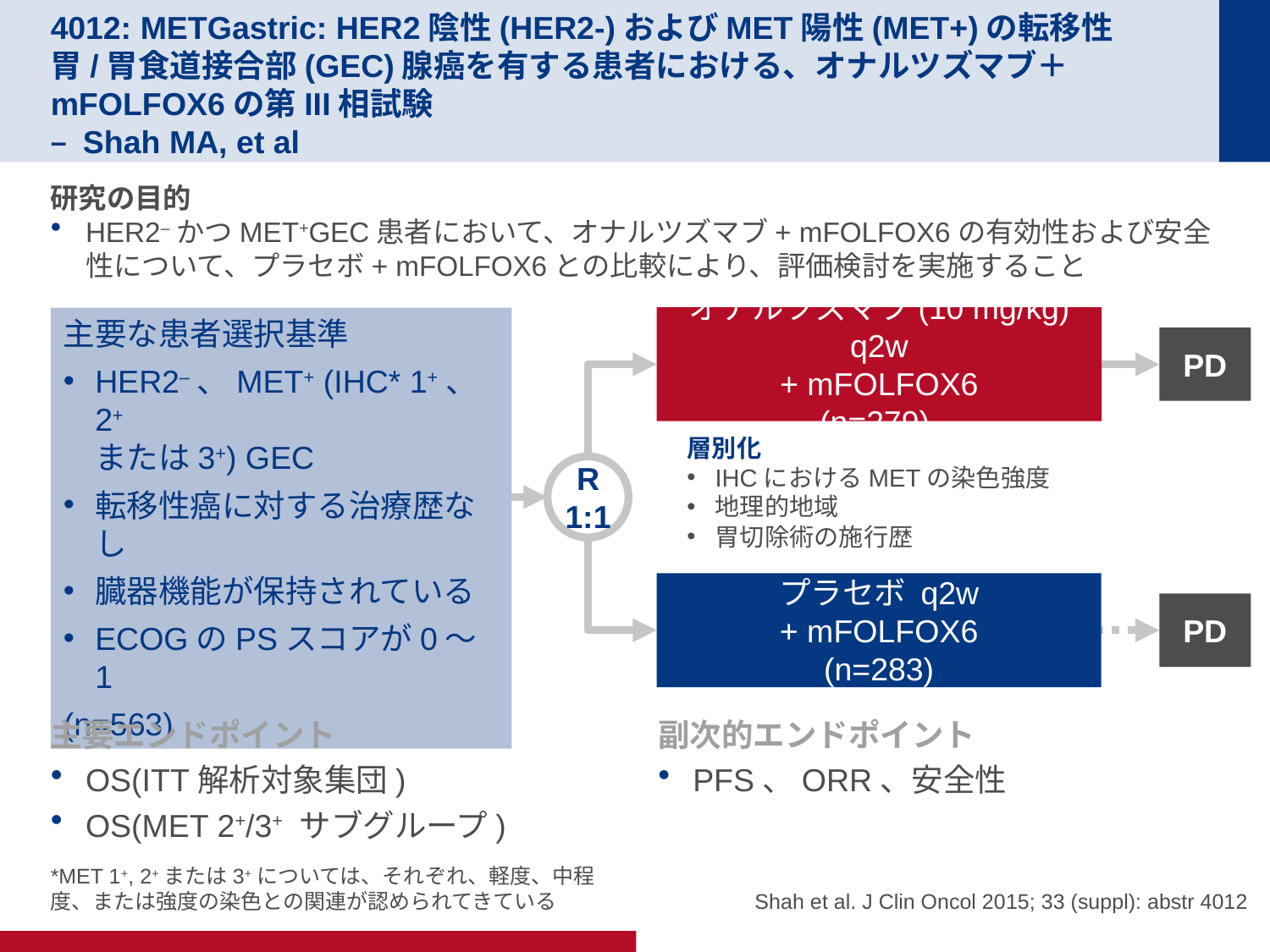

# 4012: METGastric: HER2陰性(HER2-)およびMET陽性(MET+)の転移性胃/胃食道接合部(GEC)腺癌を有する患者における、オナルツズマブ＋mFOLFOX6の第III相試験 – Shah MA, et al
研究の目的
HER2–かつMET+GEC患者において、オナルツズマブ+ mFOLFOX6の有効性および安全性について、プラセボ+ mFOLFOX6との比較により、評価検討を実施すること
オナルツズマブ(10 mg/kg) q2w
+ mFOLFOX6
(n=279)
主要な患者選択基準
HER2–、MET+ (IHC* 1+、 2+
または3+) GEC
転移性癌に対する治療歴なし
臓器機能が保持されている
ECOGのPSスコアが0～1
(n=563)
PD
層別化
IHCにおけるMETの染色強度
地理的地域
胃切除術の施行歴
R
1:1
プラセボ q2w
+ mFOLFOX6
(n=283)
PD
主要エンドポイント
OS(ITT解析対象集団)
OS(MET 2+/3+ サブグループ)

副次的エンドポイント
PFS、ORR、安全性
*MET 1+, 2+または3+については、それぞれ、軽度、中程度、または強度の染色との関連が認められてきている
Shah et al. J Clin Oncol 2015; 33 (suppl): abstr 4012